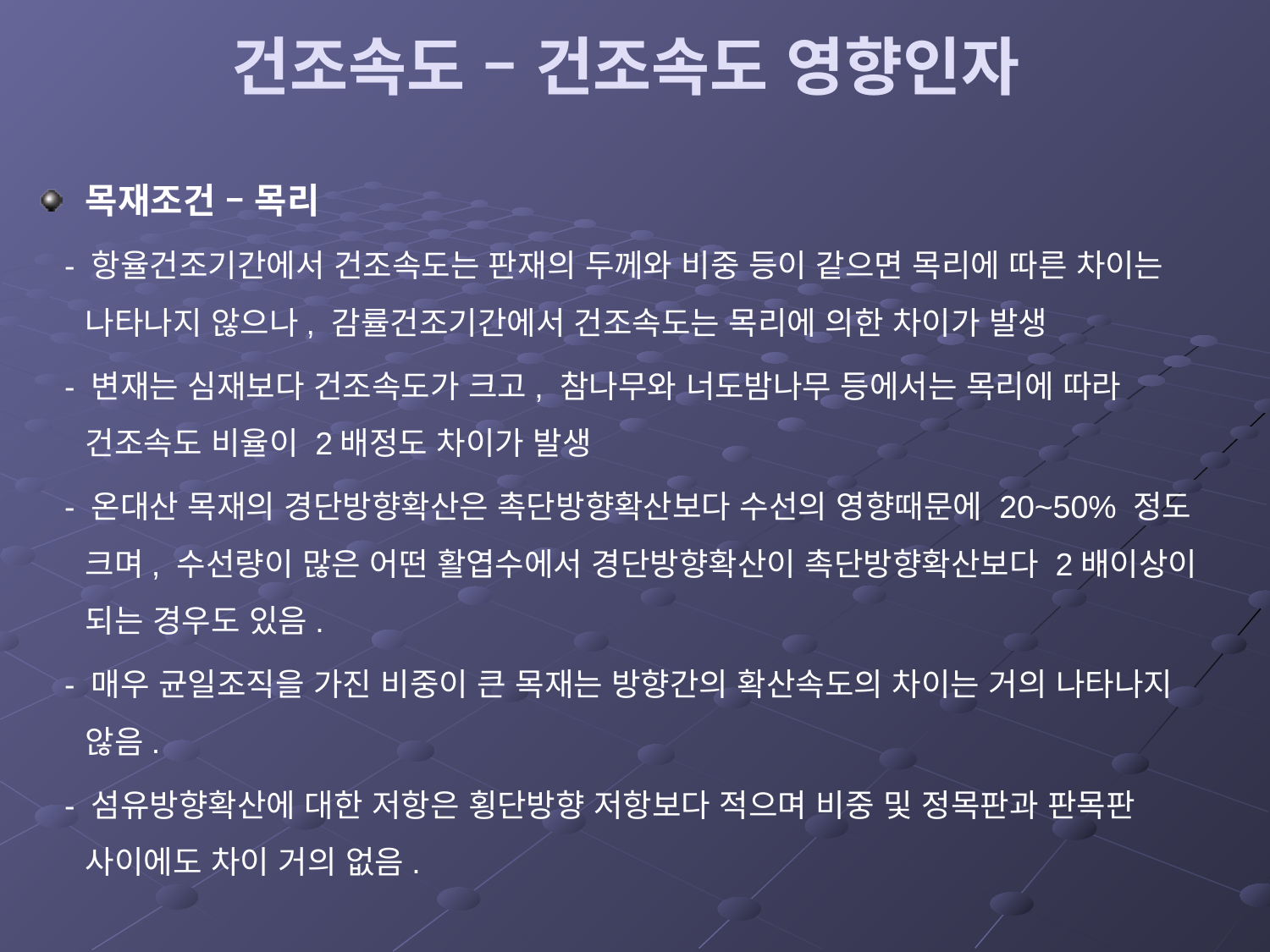

# 건조속도 – 건조속도 영향인자
목재조건 – 목리
   - 항율건조기간에서 건조속도는 판재의 두께와 비중 등이 같으면 목리에 따른 차이는 나타나지 않으나, 감률건조기간에서 건조속도는 목리에 의한 차이가 발생
   - 변재는 심재보다 건조속도가 크고, 참나무와 너도밤나무 등에서는 목리에 따라 건조속도 비율이 2배정도 차이가 발생
   - 온대산 목재의 경단방향확산은 촉단방향확산보다 수선의 영향때문에 20~50% 정도 크며, 수선량이 많은 어떤 활엽수에서 경단방향확산이 촉단방향확산보다 2배이상이 되는 경우도 있음.
   - 매우 균일조직을 가진 비중이 큰 목재는 방향간의 확산속도의 차이는 거의 나타나지 않음.
   - 섬유방향확산에 대한 저항은 횡단방향 저항보다 적으며 비중 및 정목판과 판목판 사이에도 차이 거의 없음.